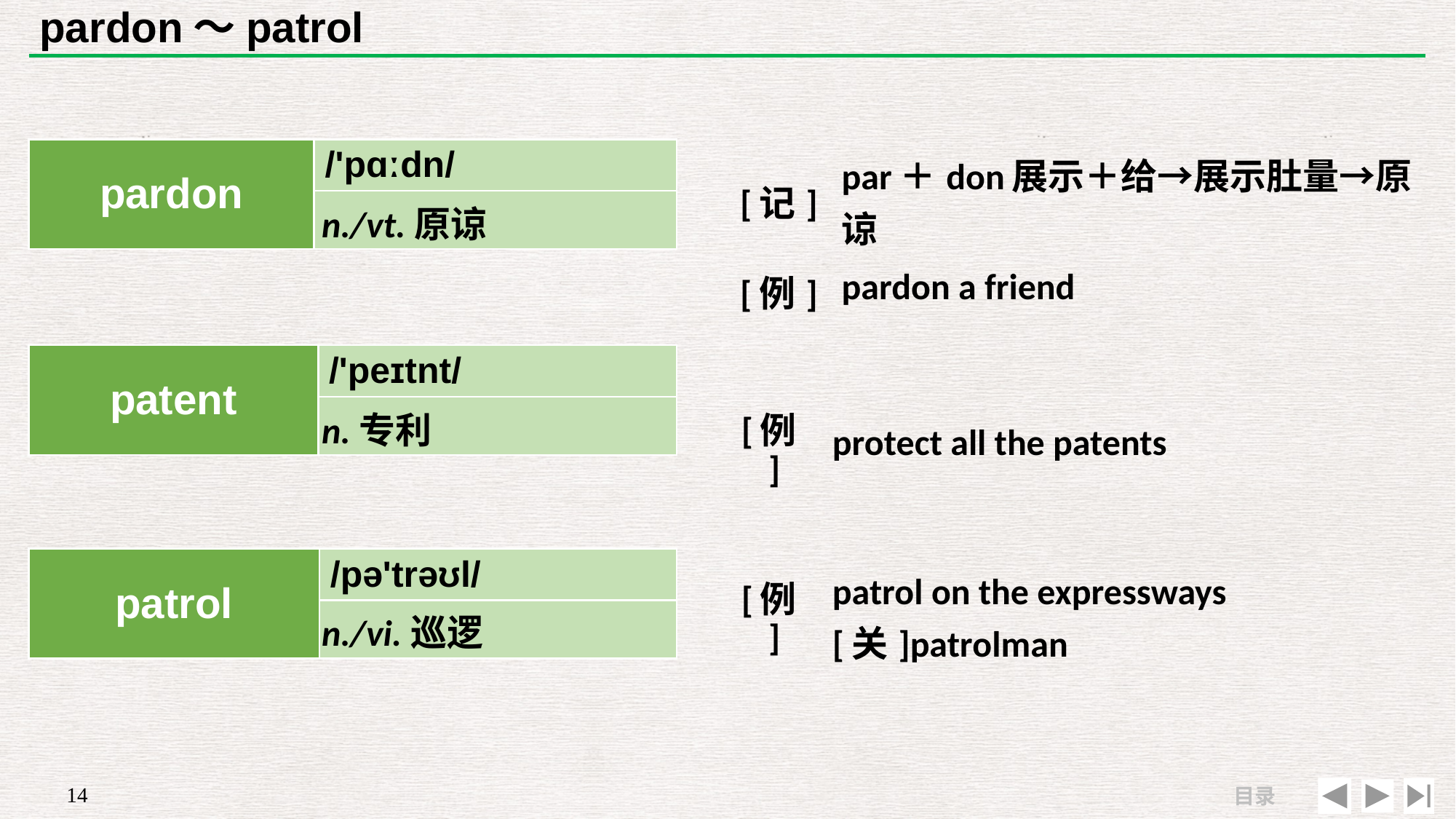

# pardon～patrol

| pardon | /'pɑːdn/ |
| --- | --- |
|  |  |
| [记] | par＋don展示＋给→展示肚量→原谅 |
| --- | --- |
| [例] | pardon a friend |
n./vt.原谅
| patent | /'peɪtnt/ |
| --- | --- |
|  |  |
|  |  |
| --- | --- |
| [例] | protect all the patents |
n.专利
|  |  |
| --- | --- |
| [例] | patrol on the expressways　[关]patrolman |
| patrol | /pə'trəʊl/ |
| --- | --- |
|  |  |
n./vi.巡逻